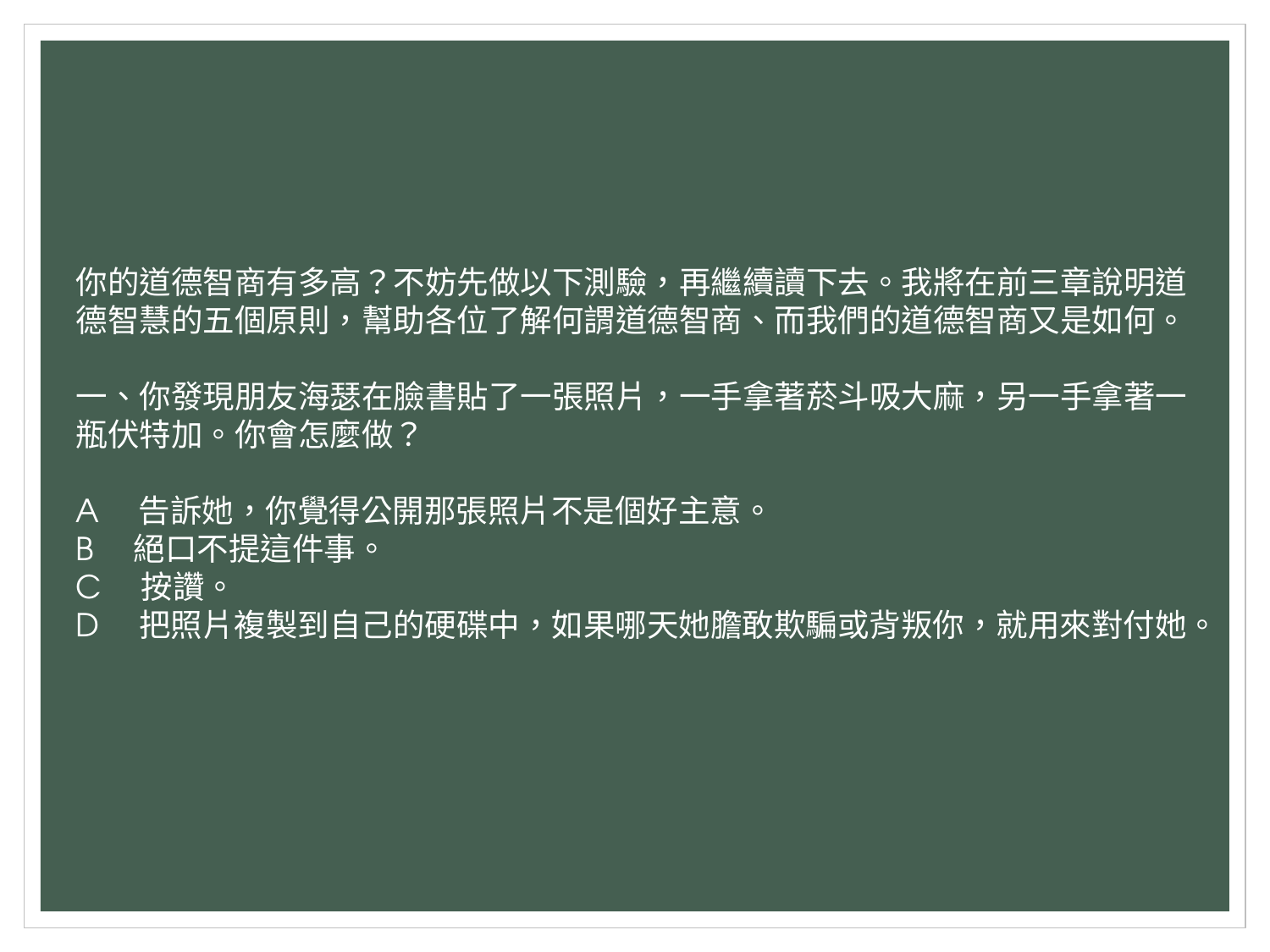

#
你的道德智商有多高？不妨先做以下測驗，再繼續讀下去。我將在前三章說明道德智慧的五個原則，幫助各位了解何謂道德智商、而我們的道德智商又是如何。

一、你發現朋友海瑟在臉書貼了一張照片，一手拿著菸斗吸大麻，另一手拿著一瓶伏特加。你會怎麼做？

A　告訴她，你覺得公開那張照片不是個好主意。
B　絕口不提這件事。
C　按讚。
D　把照片複製到自己的硬碟中，如果哪天她膽敢欺騙或背叛你，就用來對付她。